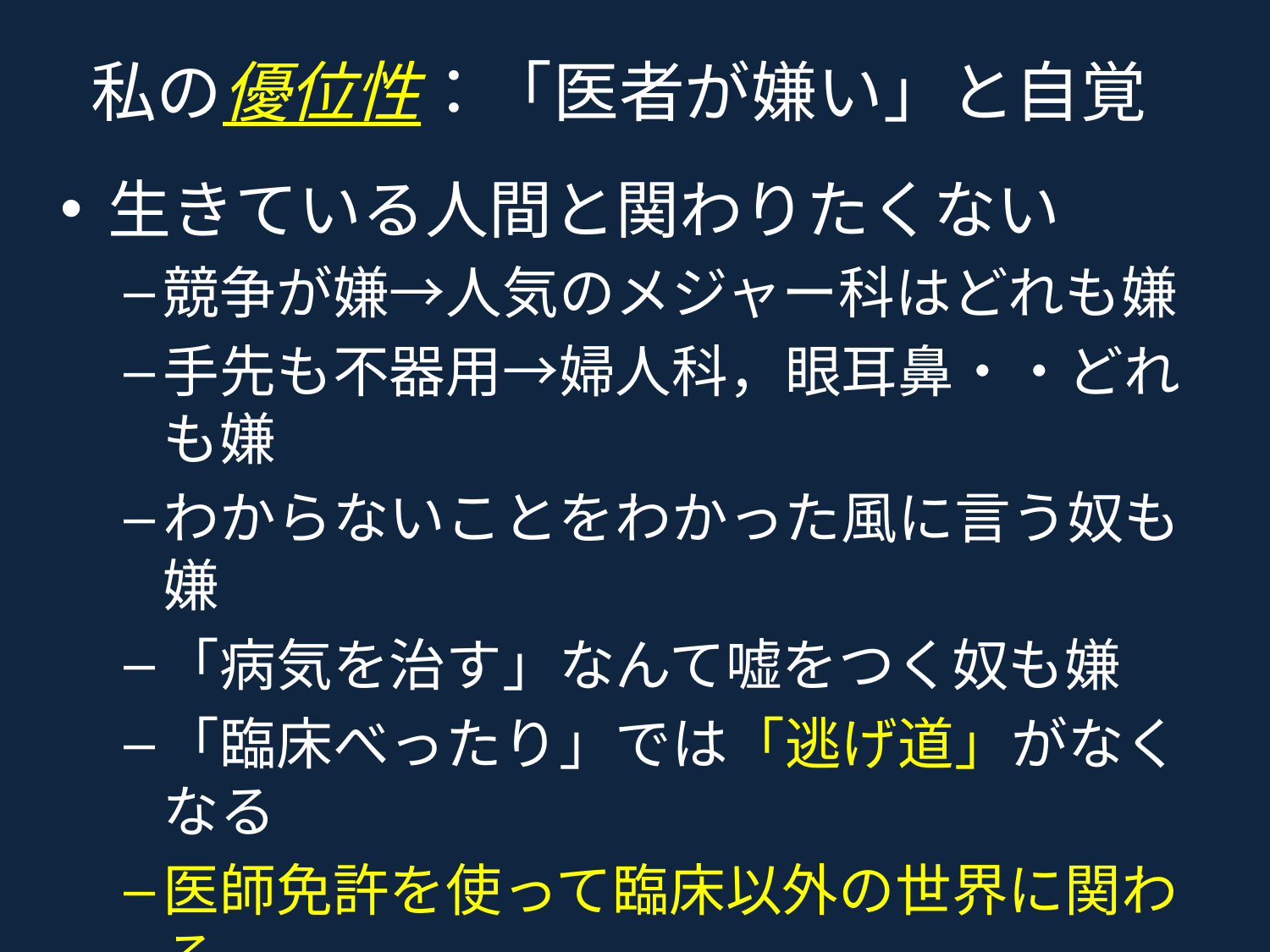

# 私の優位性：「医者が嫌い」と自覚
生きている人間と関わりたくない
競争が嫌→人気のメジャー科はどれも嫌
手先も不器用→婦人科，眼耳鼻・・どれも嫌
わからないことをわかった風に言う奴も嫌
「病気を治す」なんて嘘をつく奴も嫌
「臨床べったり」では「逃げ道」がなくなる
医師免許を使って臨床以外の世界に関わる
御遺体を相手に仕事をしたかったが・・・
立ちはだかったお決まりの「諸般の事情」